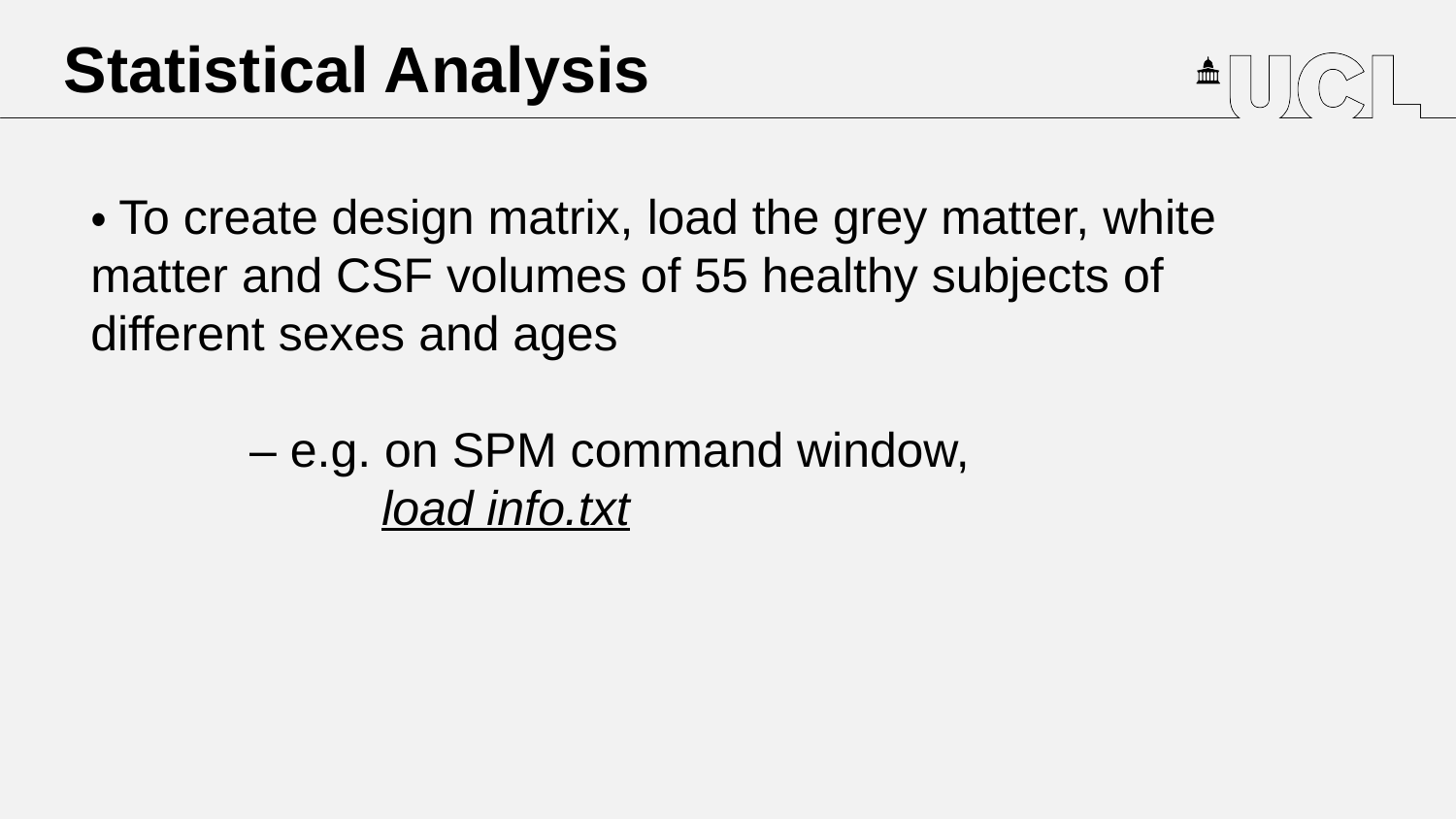

Statistical Analysis
・To create design matrix, load the grey matter, white matter and CSF volumes of 55 healthy subjects of different sexes and ages

	 – e.g. on SPM command window,
		load info.txt